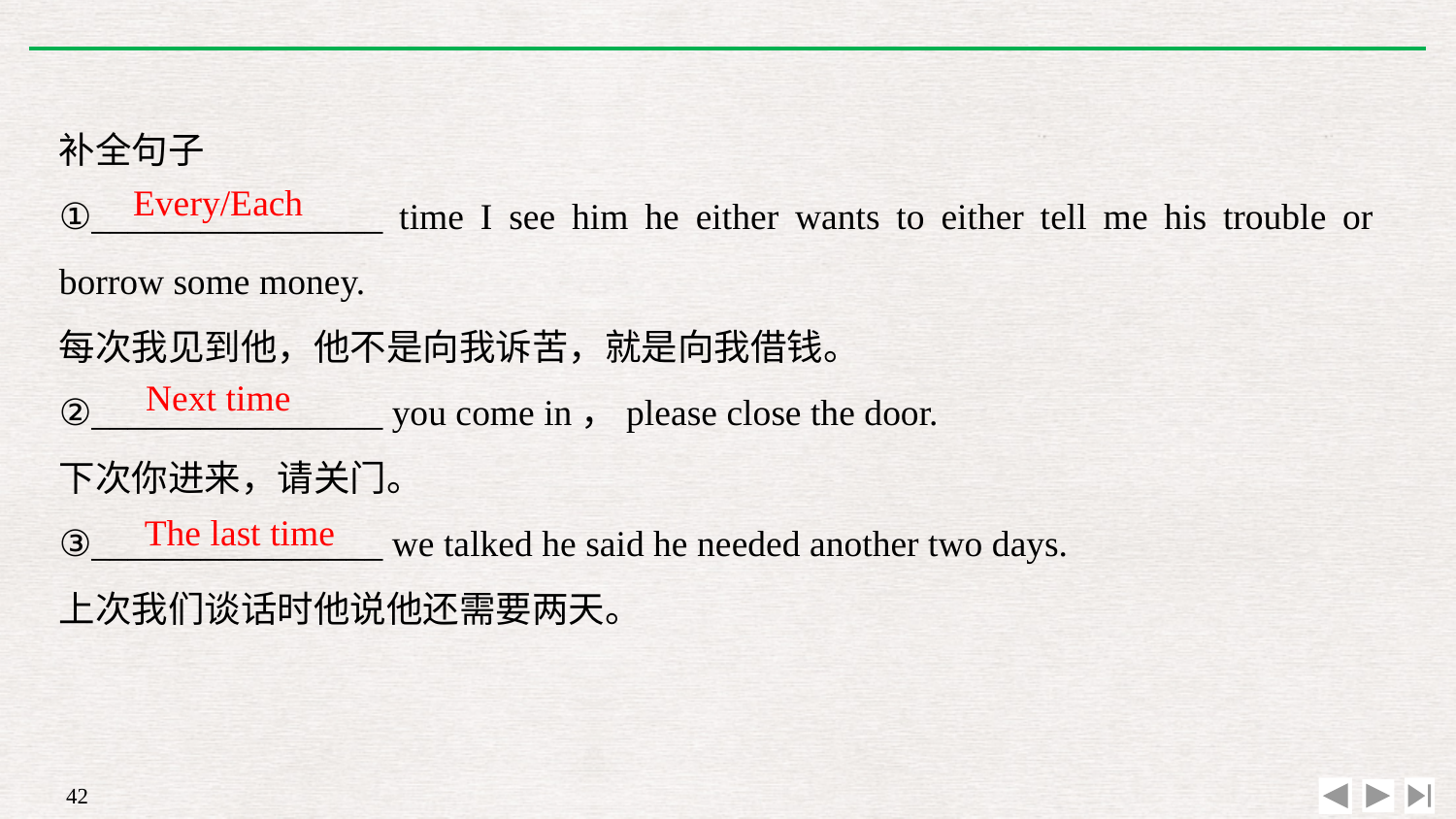

补全句子
①________________ time I see him he either wants to either tell me his trouble or borrow some money.
每次我见到他，他不是向我诉苦，就是向我借钱。
②________________ you come in，please close the door.
下次你进来，请关门。
③________________ we talked he said he needed another two days.
上次我们谈话时他说他还需要两天。
Every/Each
Next time
The last time